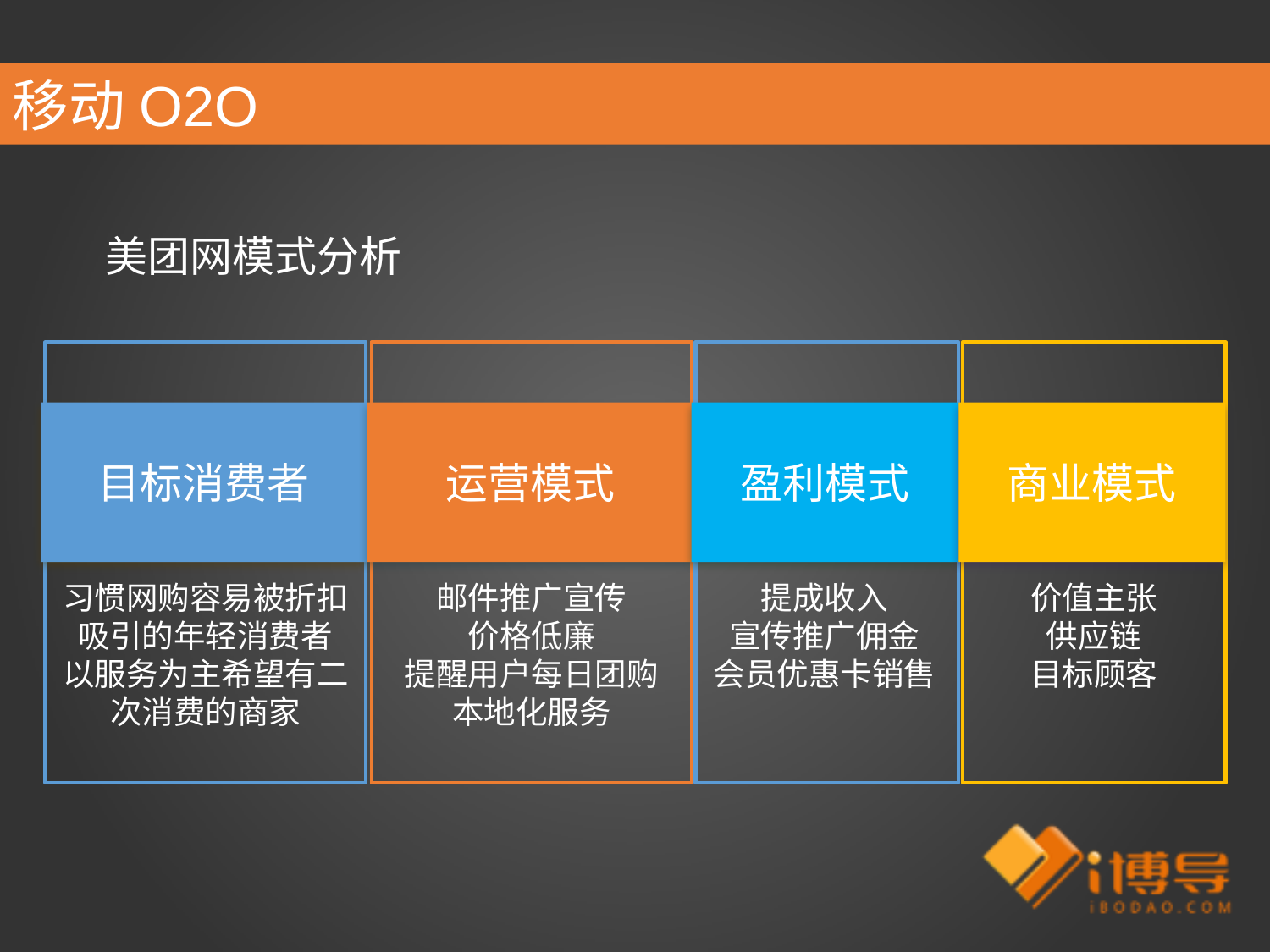

移动O2O
美团网模式分析

目标消费者
运营模式
盈利模式
商业模式
提成收入
宣传推广佣金
会员优惠卡销售
习惯网购容易被折扣吸引的年轻消费者
以服务为主希望有二次消费的商家
邮件推广宣传
价格低廉
提醒用户每日团购
本地化服务
价值主张
供应链
目标顾客